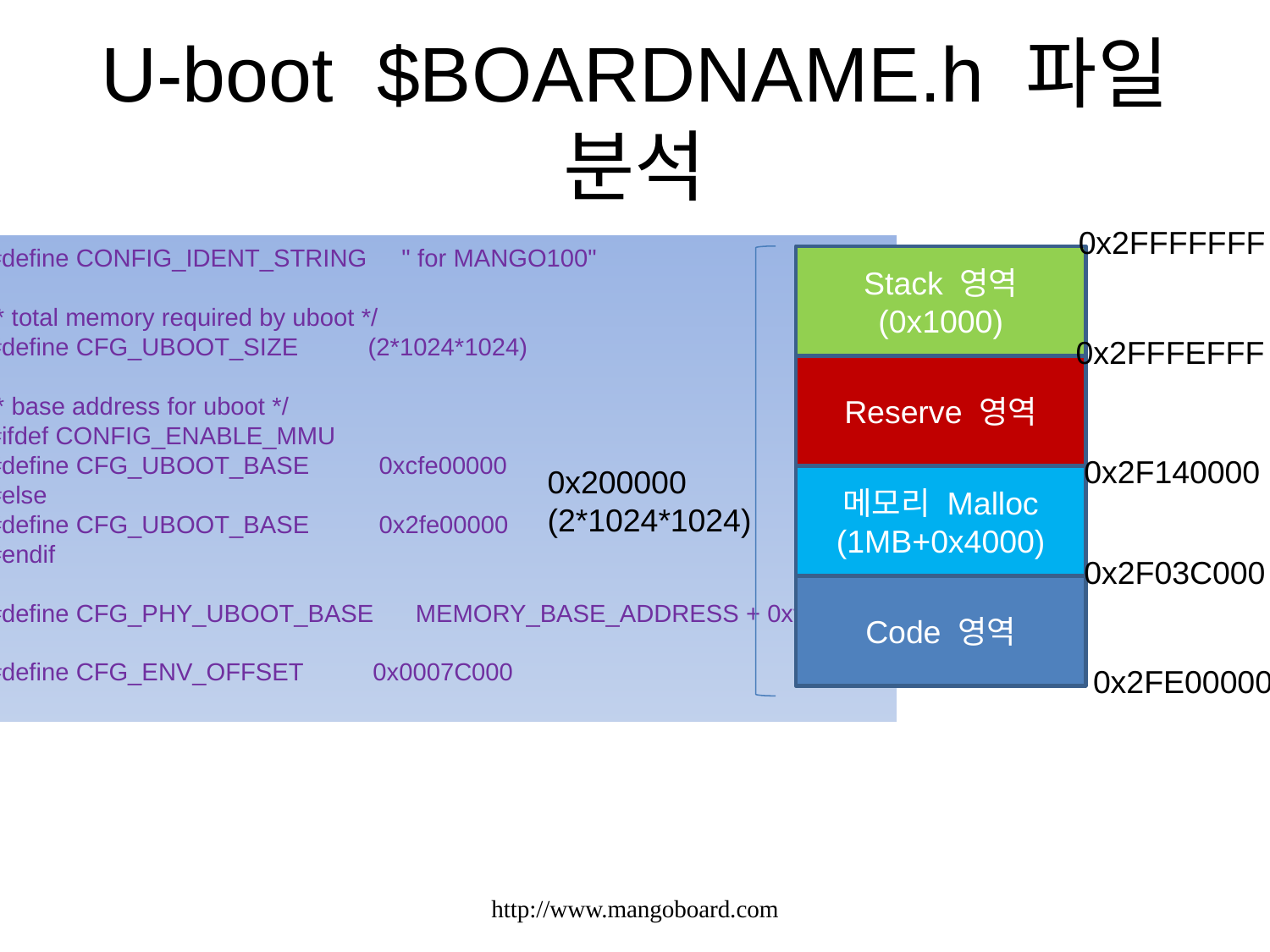

# U-boot  $BOARDNAME.h 파일 분석
0x2FFFFFFF
#define CONFIG_IDENT_STRING     " for MANGO100"

/* total memory required by uboot */
#define CFG_UBOOT_SIZE          (2*1024*1024)

/* base address for uboot */
#ifdef CONFIG_ENABLE_MMU
#define CFG_UBOOT_BASE          0xcfe00000
#else
#define CFG_UBOOT_BASE          0x2fe00000
#endif

#define CFG_PHY_UBOOT_BASE      MEMORY_BASE_ADDRESS + 0xfe00000

#define CFG_ENV_OFFSET          0x0007C000

Stack 영역
(0x1000)
0x2FFFEFFF
Reserve 영역
0x2F140000
0x200000
(2*1024*1024)
메모리 Malloc
(1MB+0x4000)
0x2F03C000
Code 영역
0x2FE00000
http://www.mangoboard.com